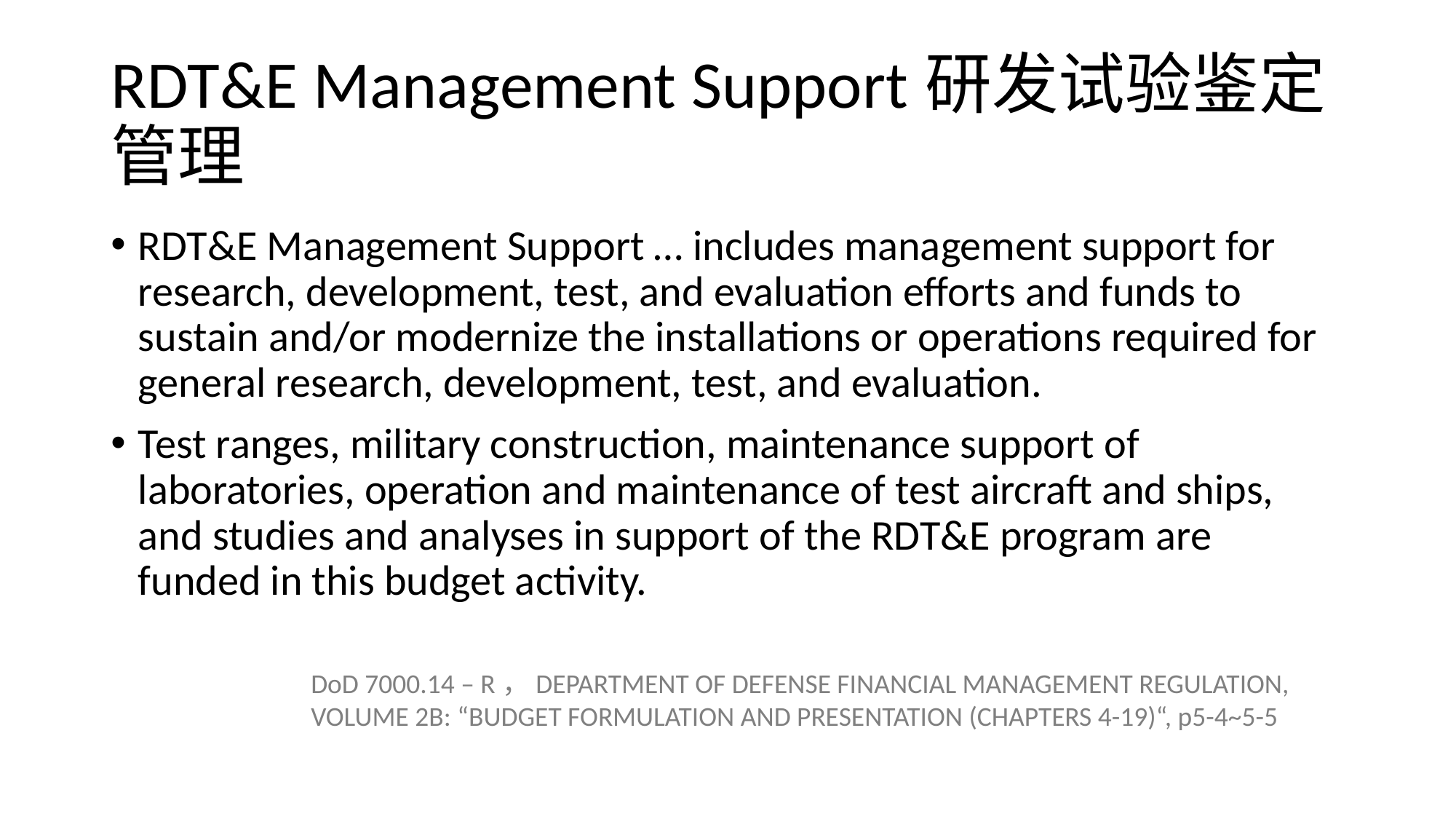

# RDT&E Management Support研发试验鉴定管理
RDT&E Management Support … includes management support for research, development, test, and evaluation efforts and funds to sustain and/or modernize the installations or operations required for general research, development, test, and evaluation.
Test ranges, military construction, maintenance support of laboratories, operation and maintenance of test aircraft and ships, and studies and analyses in support of the RDT&E program are funded in this budget activity.
DoD 7000.14 – R，DEPARTMENT OF DEFENSE FINANCIAL MANAGEMENT REGULATION, VOLUME 2B: “BUDGET FORMULATION AND PRESENTATION (CHAPTERS 4-19)“, p5-4~5-5